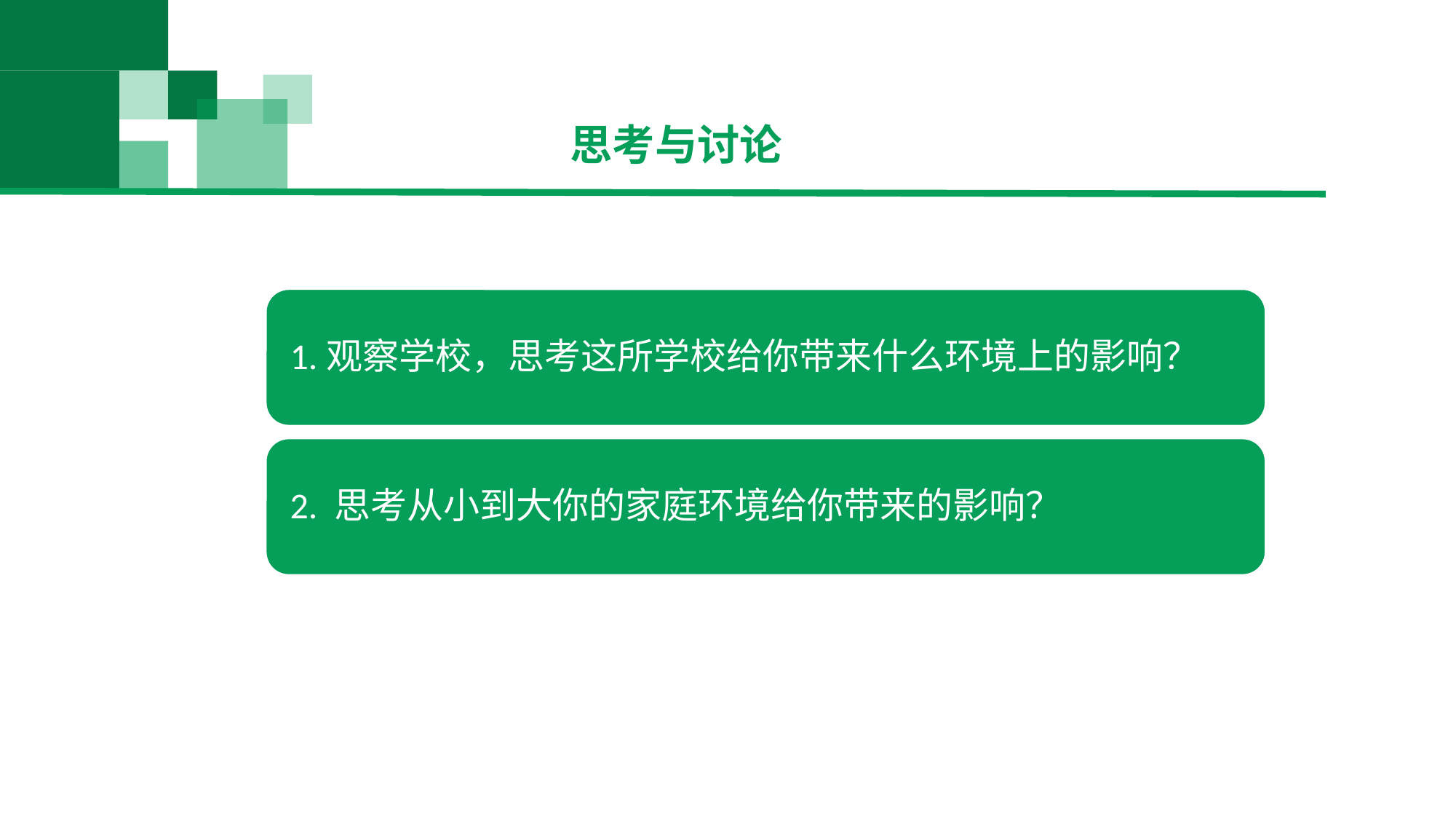

思考与讨论
1.观察学校，思考这所学校给你带来什么环境上的影响？
2. 思考从小到大你的家庭环境给你带来的影响？